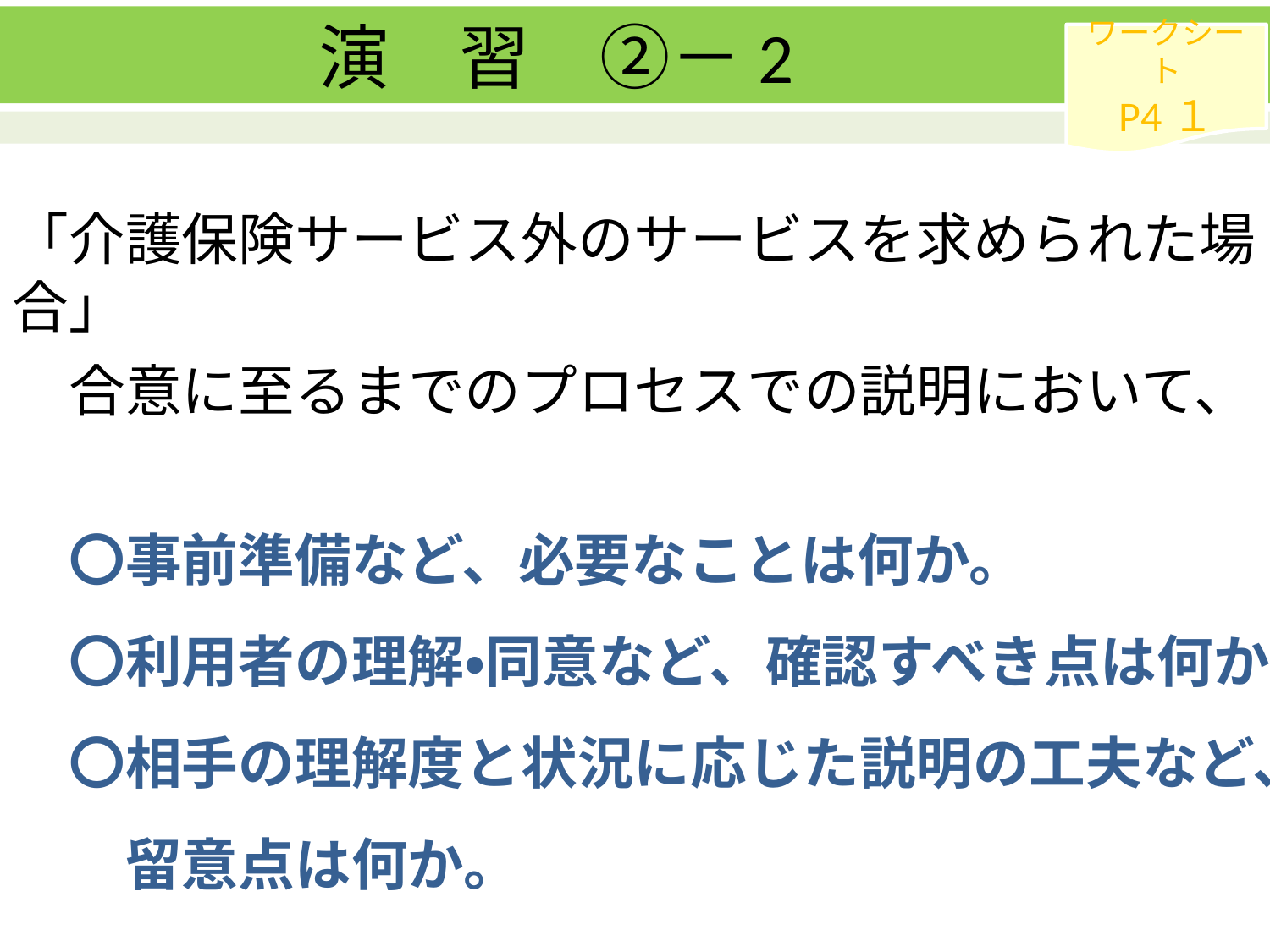

演　習　②－2
ワークシート
P4１

「介護保険サービス外のサービスを求められた場合」

　合意に至るまでのプロセスでの説明において、

　〇事前準備など、必要なことは何か。
　〇利用者の理解・同意など、確認すべき点は何か。
　〇相手の理解度と状況に応じた説明の工夫など、
　　留意点は何か。